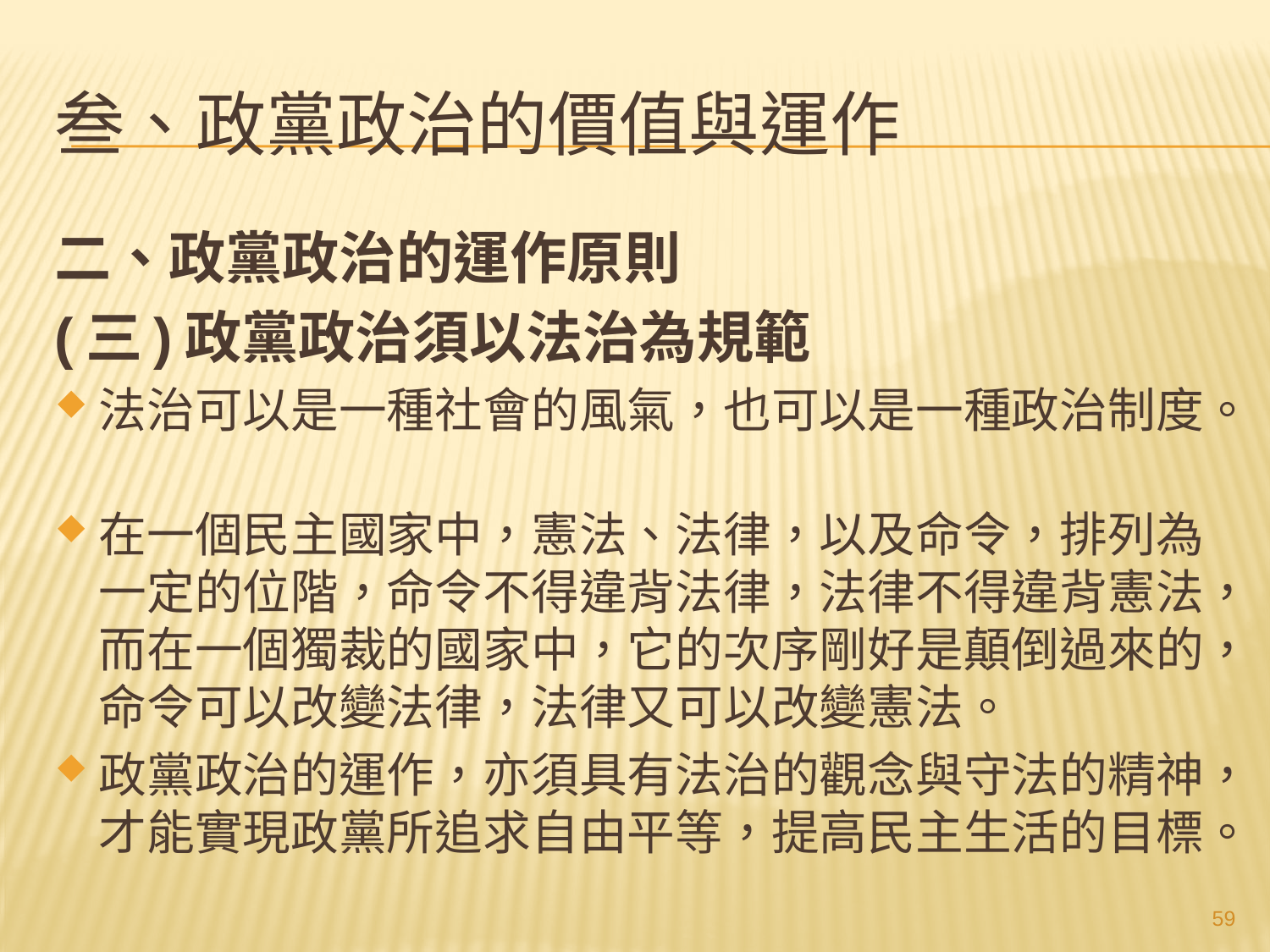

# 叁、政黨政治的價值與運作
二、政黨政治的運作原則
(三)政黨政治須以法治為規範
法治可以是一種社會的風氣，也可以是一種政治制度。
在一個民主國家中，憲法、法律，以及命令，排列為一定的位階，命令不得違背法律，法律不得違背憲法，而在一個獨裁的國家中，它的次序剛好是顛倒過來的，命令可以改變法律，法律又可以改變憲法。
政黨政治的運作，亦須具有法治的觀念與守法的精神，才能實現政黨所追求自由平等，提高民主生活的目標。
59